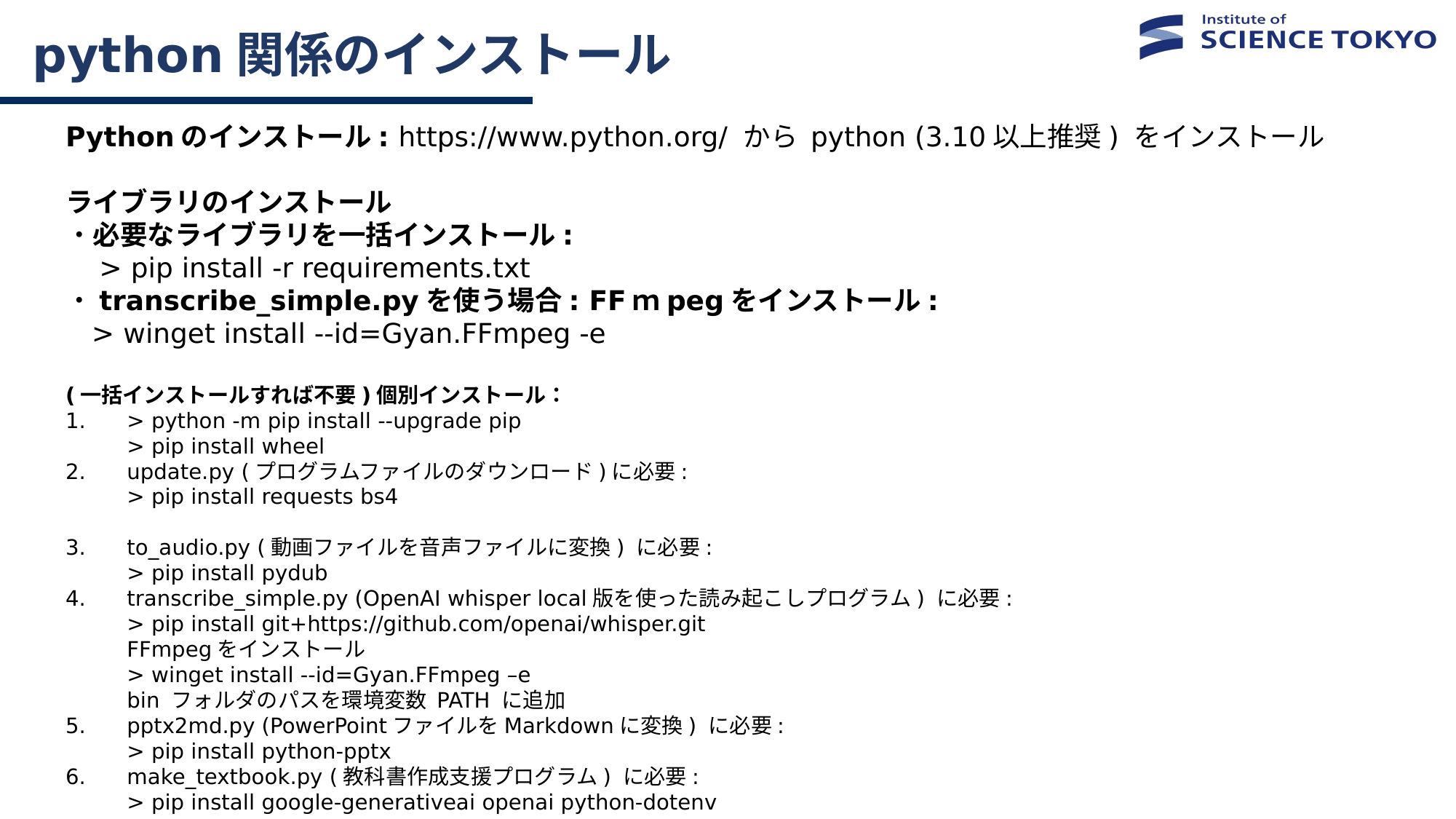

# python関係のインストール
Pythonのインストール: https://www.python.org/ から python (3.10以上推奨) をインストール

ライブラリのインストール
・必要なライブラリを一括インストール:
　> pip install -r requirements.txt
・transcribe_simple.pyを使う場合: FFｍpegをインストール:
   > winget install --id=Gyan.FFmpeg -e
(一括インストールすれば不要)個別インストール：
> python -m pip install --upgrade pip
> pip install wheel
update.py (プログラムファイルのダウンロード)に必要:
> pip install requests bs4

to_audio.py (動画ファイルを音声ファイルに変換) に必要:
> pip install pydub
transcribe_simple.py (OpenAI whisper local版を使った読み起こしプログラム) に必要:
> pip install git+https://github.com/openai/whisper.git
FFmpegをインストール
> winget install --id=Gyan.FFmpeg –e
bin フォルダのパスを環境変数 PATH に追加
pptx2md.py (PowerPointファイルをMarkdownに変換) に必要:
> pip install python-pptx
make_textbook.py (教科書作成支援プログラム) に必要:
> pip install google-generativeai openai python-dotenv